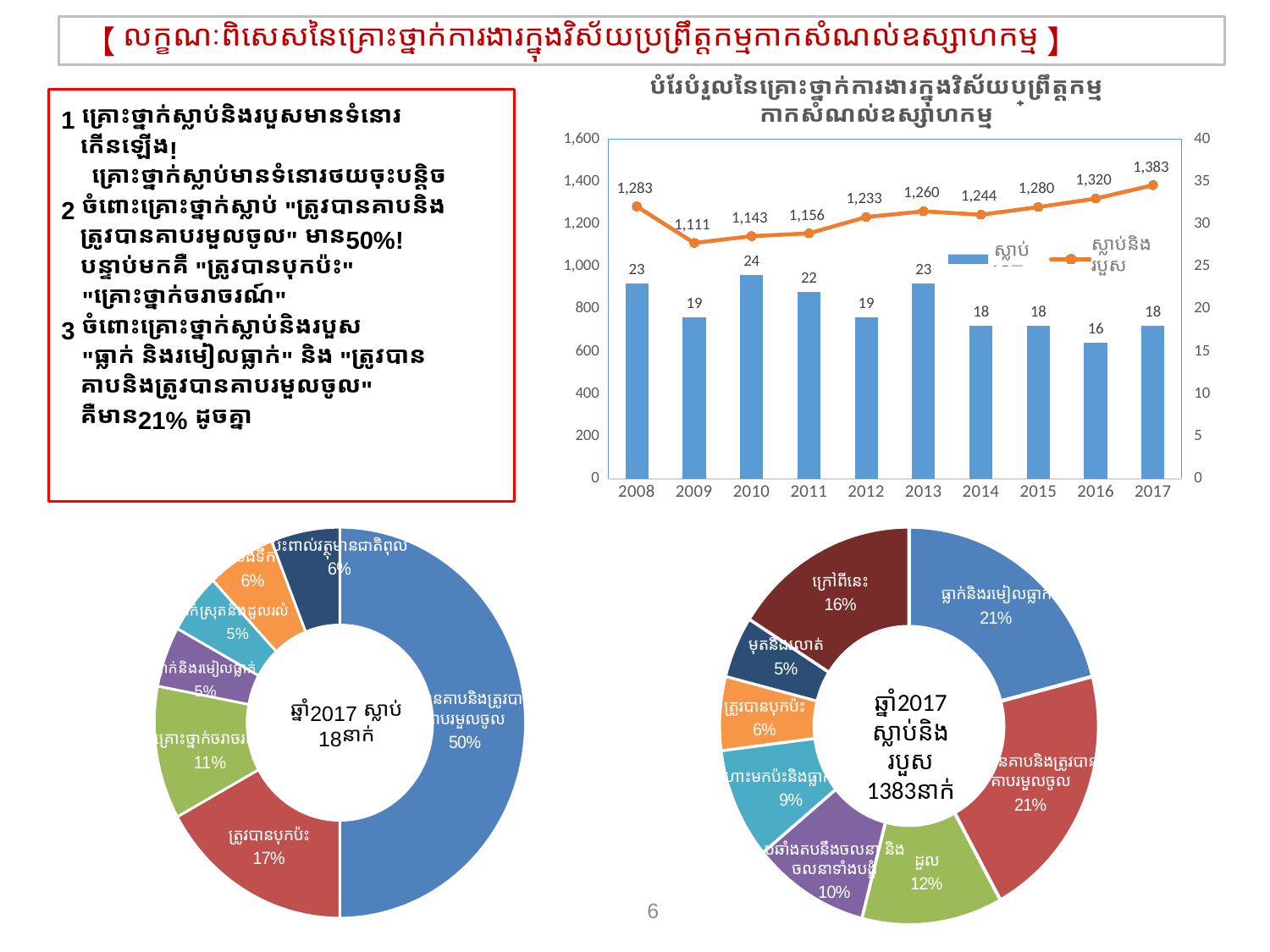

【លក្ខណៈពិសេសនៃគ្រោះថ្នាក់ការងារក្នុងវិស័យប្រព្រឹត្តកម្មកាកសំណល់ឧស្សាហកម្ម】

### Chart: បំរែបំរួលនៃគ្រោះថ្នាក់ការងារក្នុងវិស័យប្រព្រឹត្តកម្ម
កាកសំណល់ឧស្សាហកម្ម

| Category | 死亡 | 死傷 |
|---|---|---|
| 2008 | 23.0 | 1283.0 |
| 2009 | 19.0 | 1111.0 |
| 2010 | 24.0 | 1143.0 |
| 2011 | 22.0 | 1156.0 |
| 2012 | 19.0 | 1233.0 |
| 2013 | 23.0 | 1260.0 |
| 2014 | 18.0 | 1244.0 |
| 2015 | 18.0 | 1280.0 |
| 2016 | 16.0 | 1320.0 |
| 2017 | 18.0 | 1383.0 |
1 គ្រោះថ្នាក់ស្លាប់និងរបួសមានទំនោរ
   កើនឡើង!
　គ្រោះថ្នាក់ស្លាប់មានទំនោរថយចុះបន្តិច
2 ចំពោះគ្រោះថ្នាក់ស្លាប់ "ត្រូវបានគាបនិង
   ត្រូវបានគាបរមួលចូល" មាន50%!
   បន្ទាប់មកគឺ "ត្រូវបានបុកប៉ះ"
   "គ្រោះថ្នាក់ចរាចរណ៍"
3 ចំពោះគ្រោះថ្នាក់ស្លាប់និងរបួស
   "ធ្លាក់ និងរមៀលធ្លាក់" និង "ត្រូវបាន
   គាបនិងត្រូវបានគាបរមួលចូល"
   គឺមាន21% ដូចគ្នា
ស្លាប់និងរបួស
ស្លាប់

### Chart

| Category |  |
|---|---|
| ត្រូវបានគាបនិងត្រូវបានគាបរមួលចូល | 50.0 |
| ត្រូវបានបុកប៉ះ | 17.0 |
| គ្រោះថ្នាក់ចរាចរណ៍ | 11.0 |
| ធ្លាក់និងរមៀលធ្លាក់ | 5.0 |
| បាក់ស្រុតនិងដួលរលំ | 5.0 |
| លង់ទឹក | 6.0 |
| ប៉ះពាល់វត្ថុមានជាតិពុល | 6.0 |
ឆ្នាំ2017 ស្លាប់
18នាក់

### Chart

| Category |  |
|---|---|
| ធ្លាក់និងរមៀលធ្លាក់ | 21.0 |
| ត្រូវបានគាបនិងត្រូវបានគាបរមួលចូល | 21.0 |
| ដួល | 12.0 |
| ប្រឆាំងតបនឹងចលនា និងចលនាទាំងបង្ខំ | 10.0 |
| ហោះមកប៉ះនិងធ្លាក់ពីលើ | 9.0 |
| ត្រូវបានបុកប៉ះ | 6.0 |
| មុតនិងរលាត់ | 5.0 |
| ក្រៅពីនេះ | 16.0 |
ឆ្នាំ2017 ស្លាប់និងរបួស
1383នាក់
Contact with harmful substances
6%
Drowning
6%
Other
16%
Falling
21%
Collapse
5%
Cut / Scratch
5%
Falling
5%
Getting stuck or caught
50%
Collision
6%
Traffic accident
11%
Getting stuck or caught
21%
Hit by falling objects
9%
Reaction / Unreasonable action
10%
Collision
17%
Slipping / Stumbling
12%
6